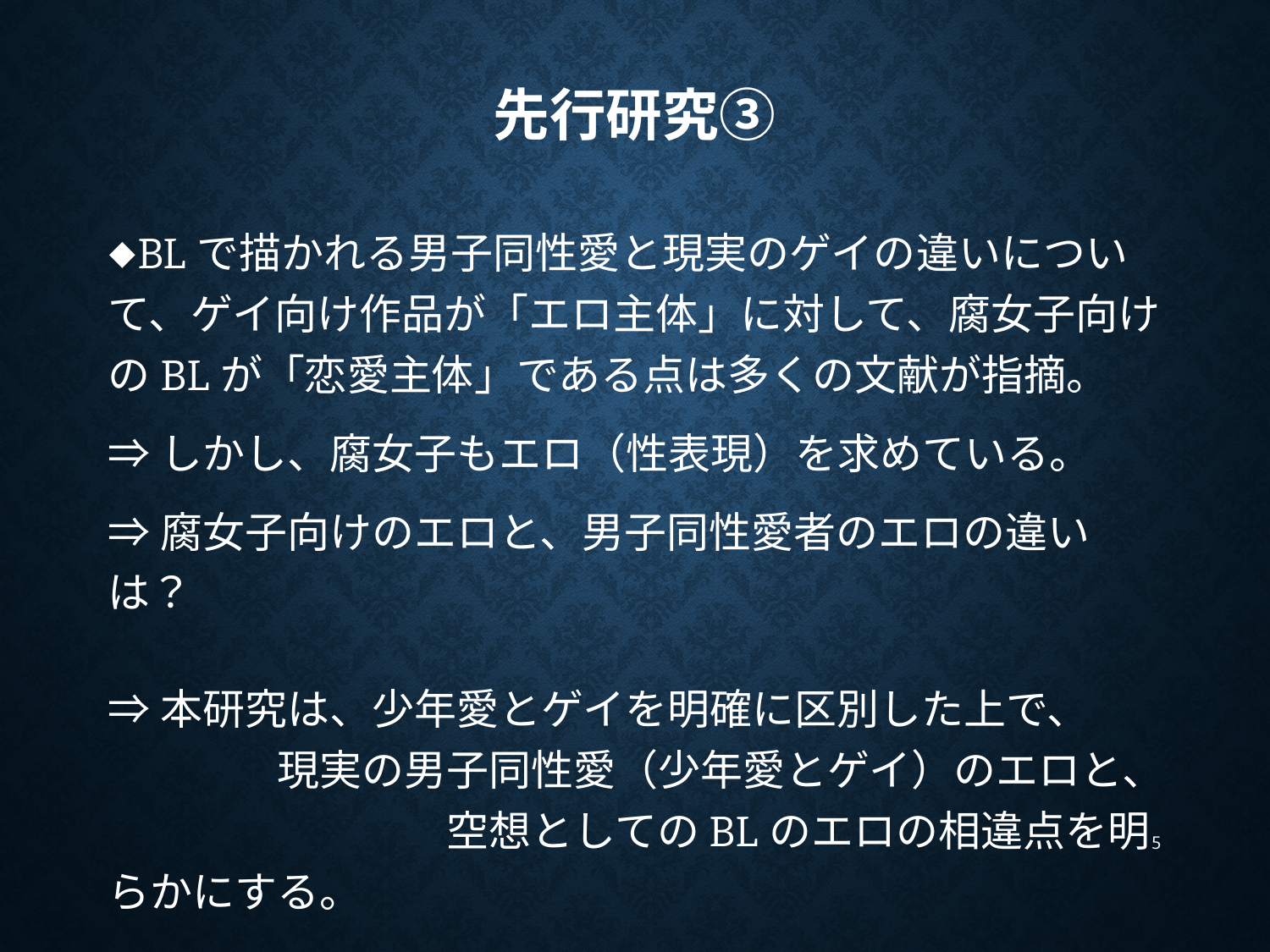

# 先行研究③
◆BLで描かれる男子同性愛と現実のゲイの違いについて、ゲイ向け作品が「エロ主体」に対して、腐女子向けのBLが「恋愛主体」である点は多くの文献が指摘。
⇒しかし、腐女子もエロ（性表現）を求めている。
⇒腐女子向けのエロと、男子同性愛者のエロの違いは？

⇒本研究は、少年愛とゲイを明確に区別した上で、　　　　　現実の男子同性愛（少年愛とゲイ）のエロと、　　　　　　　　空想としてのBLのエロの相違点を明らかにする。
5